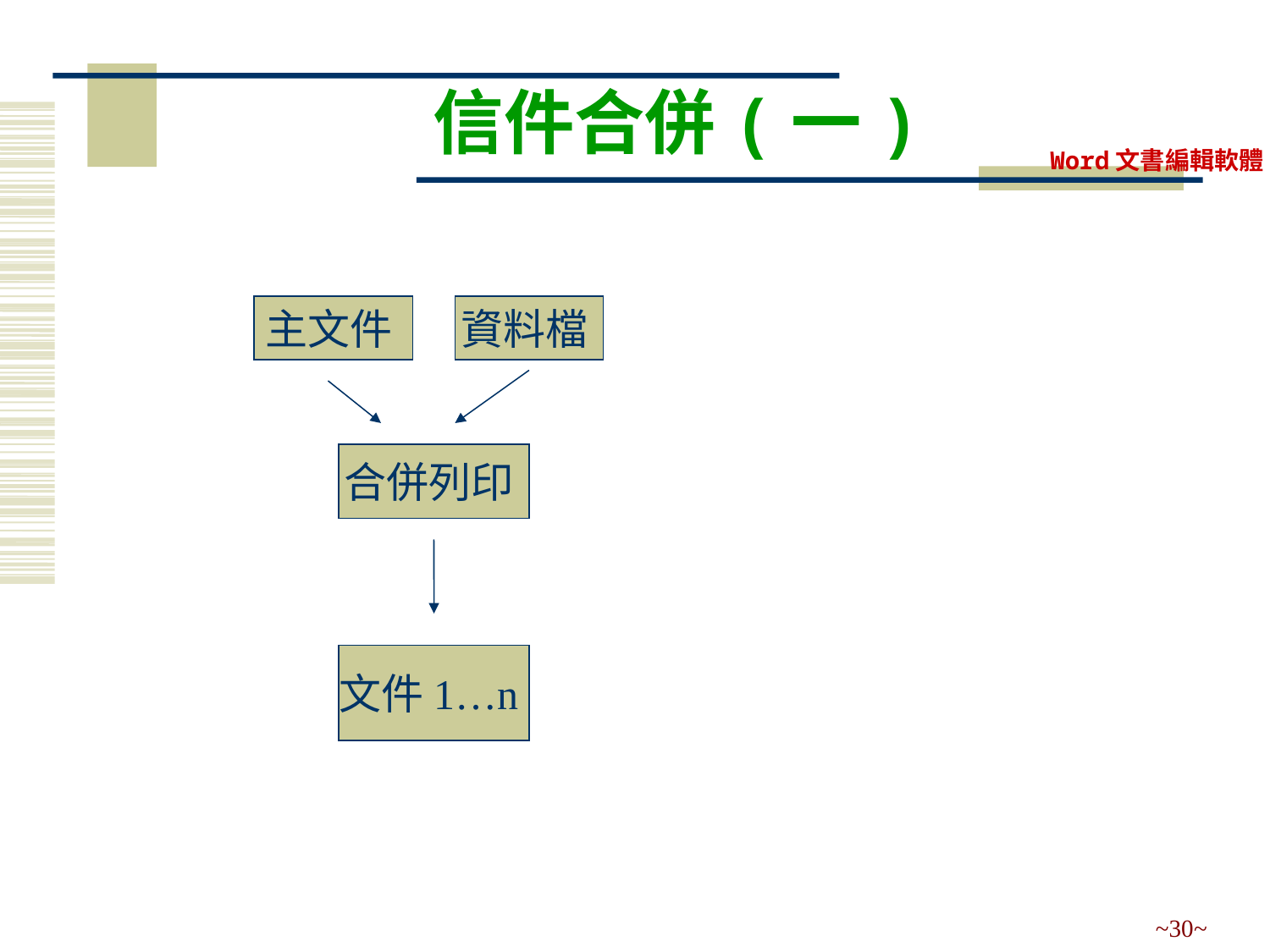

# 信件合併(一)

主文件
資料檔

合併列印

文件1…n

~30~